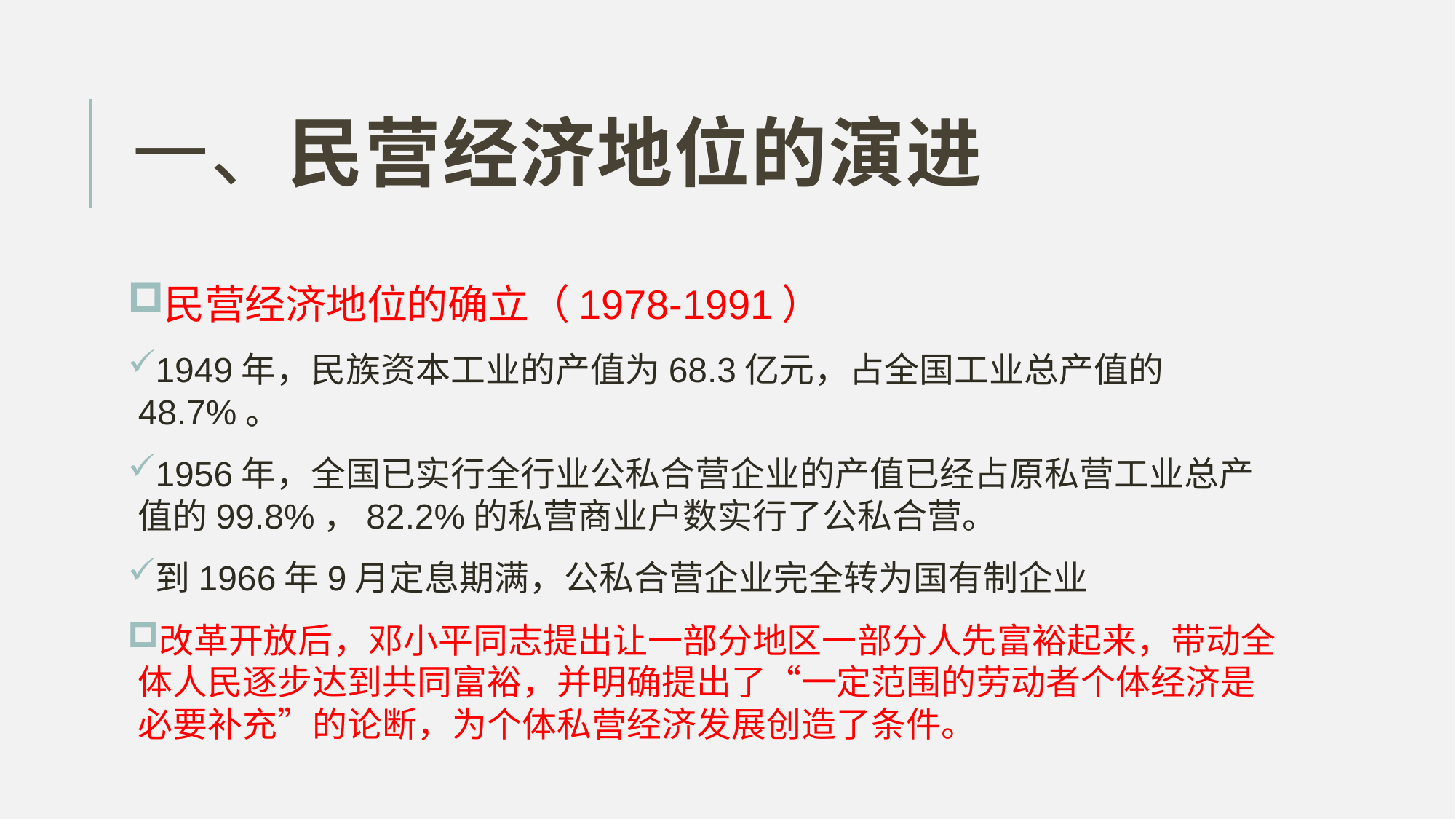

# 一、民营经济地位的演进
民营经济地位的确立（1978-1991）
1949年，民族资本工业的产值为68.3亿元，占全国工业总产值的48.7%。
1956年，全国已实行全行业公私合营企业的产值已经占原私营工业总产值的99.8%，82.2%的私营商业户数实行了公私合营。
到1966年9月定息期满，公私合营企业完全转为国有制企业
改革开放后，邓小平同志提出让一部分地区一部分人先富裕起来，带动全体人民逐步达到共同富裕，并明确提出了“一定范围的劳动者个体经济是必要补充”的论断，为个体私营经济发展创造了条件。